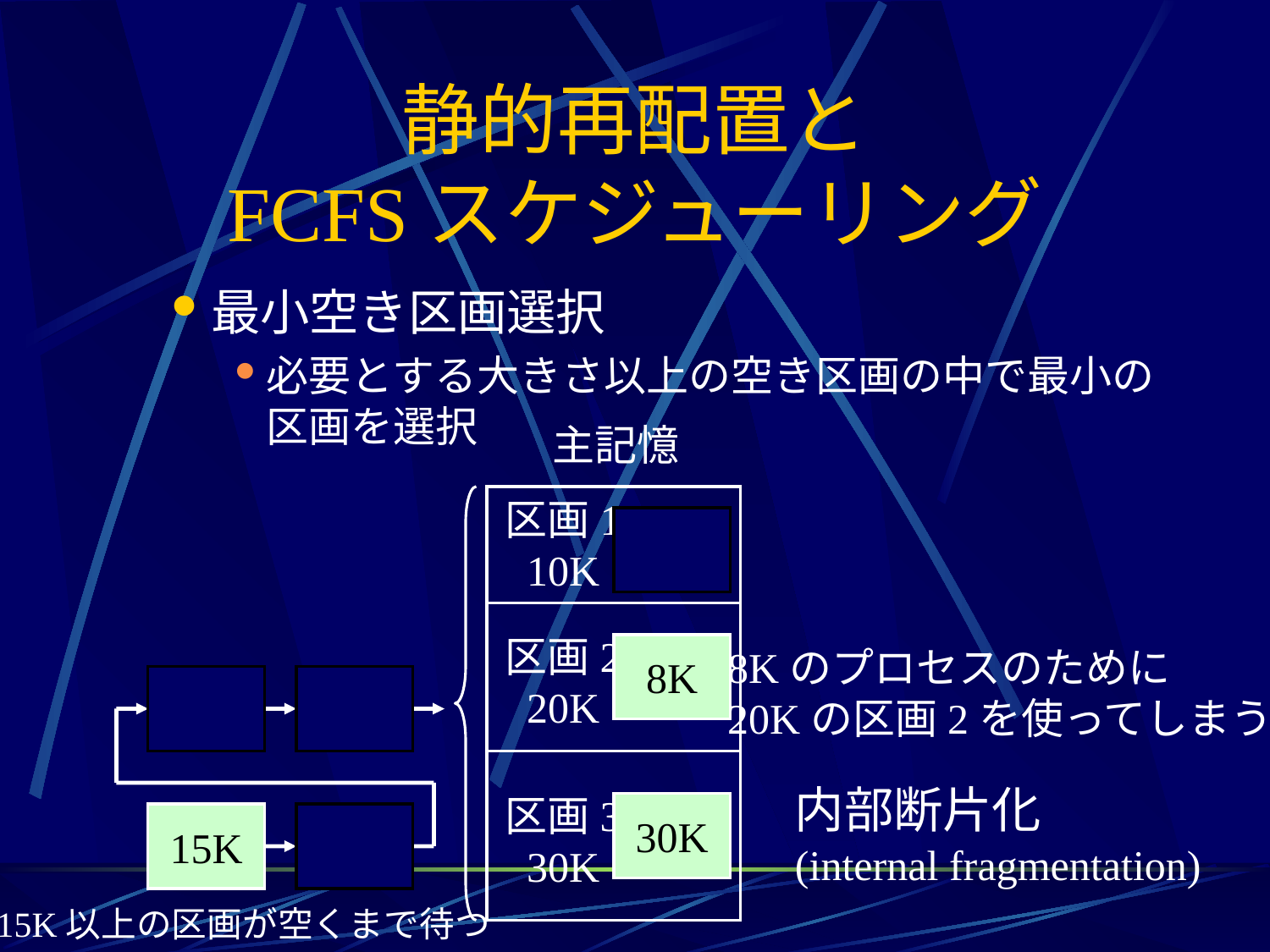

# 静的再配置と FCFSスケジューリング
最小空き区画選択
必要とする大きさ以上の空き区画の中で最小の区画を選択
主記憶

区画1
10K
9K

区画2
20K
8K
8Kのプロセスのために
20Kの区画2を使ってしまう
30K

9K

8K

内部断片化
(internal fragmentation)
区画3
30K
30K
15K

15K以上の区画が空くまで待つ